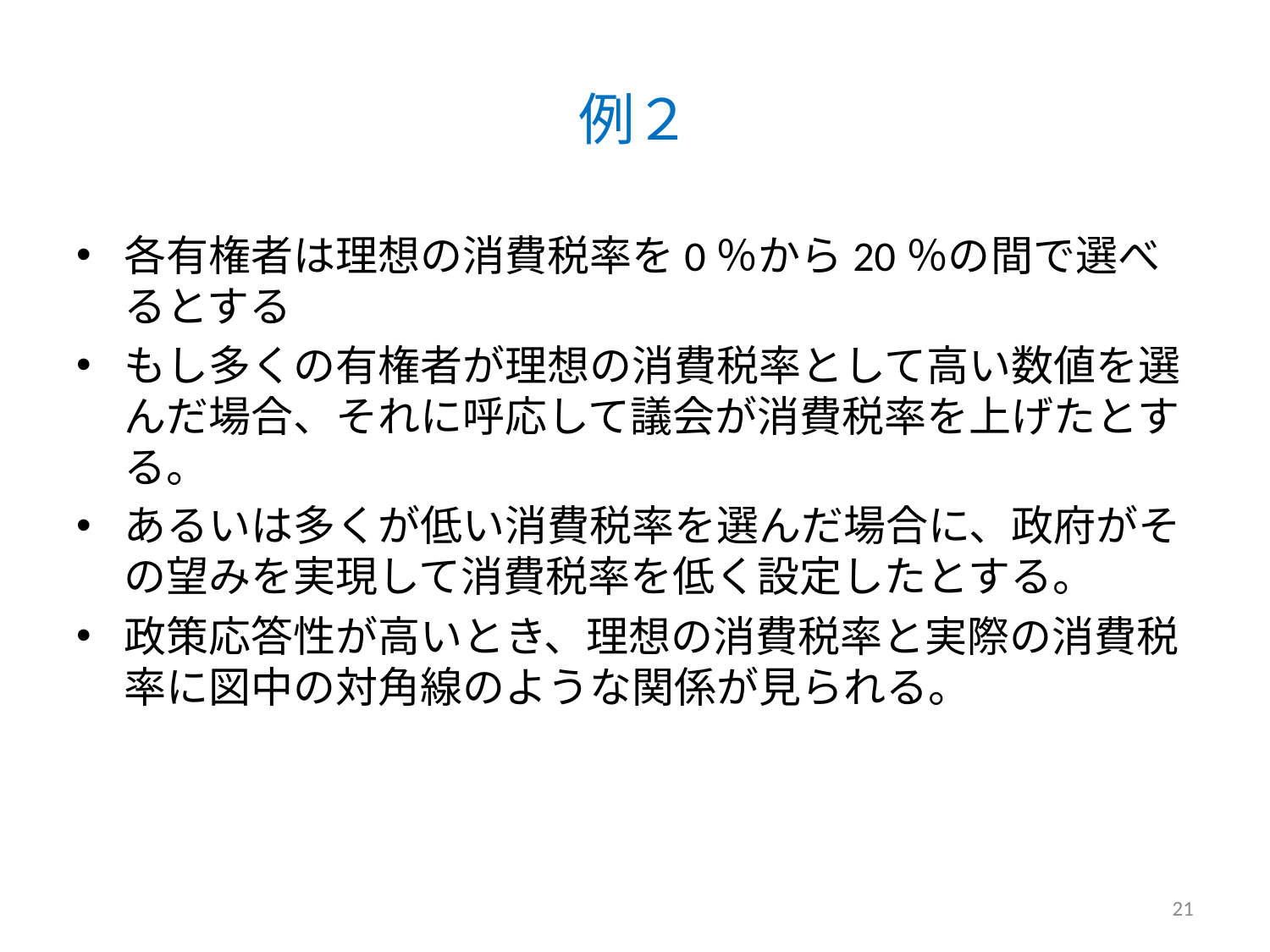

# 例２
各有権者は理想の消費税率を0％から20％の間で選べるとする
もし多くの有権者が理想の消費税率として高い数値を選んだ場合、それに呼応して議会が消費税率を上げたとする。
あるいは多くが低い消費税率を選んだ場合に、政府がその望みを実現して消費税率を低く設定したとする。
政策応答性が高いとき、理想の消費税率と実際の消費税率に図中の対角線のような関係が見られる。

21